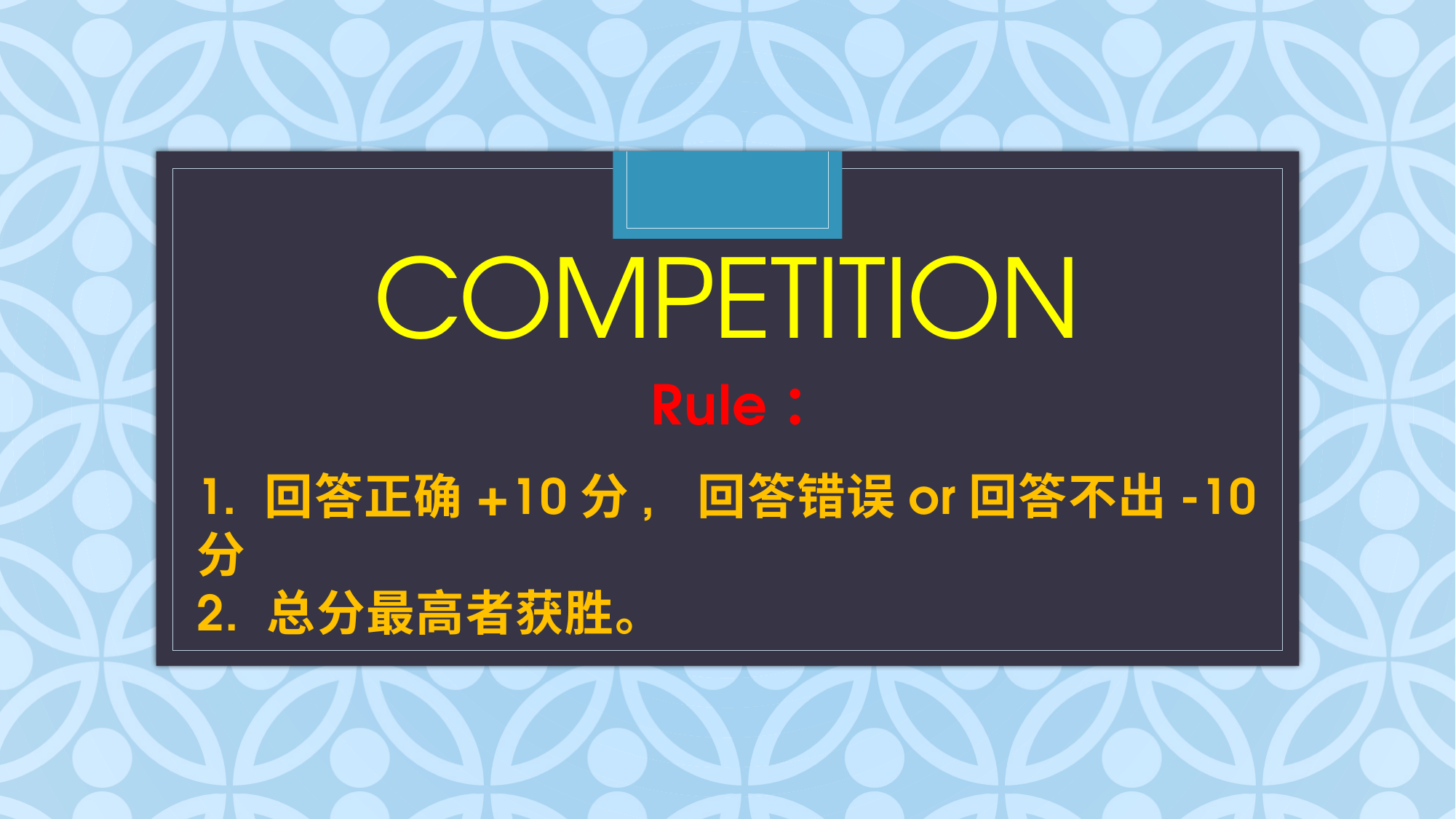

# competition

                       Rule：
1. 回答正确+10分,  回答错误or回答不出-10分
2. 总分最高者获胜。